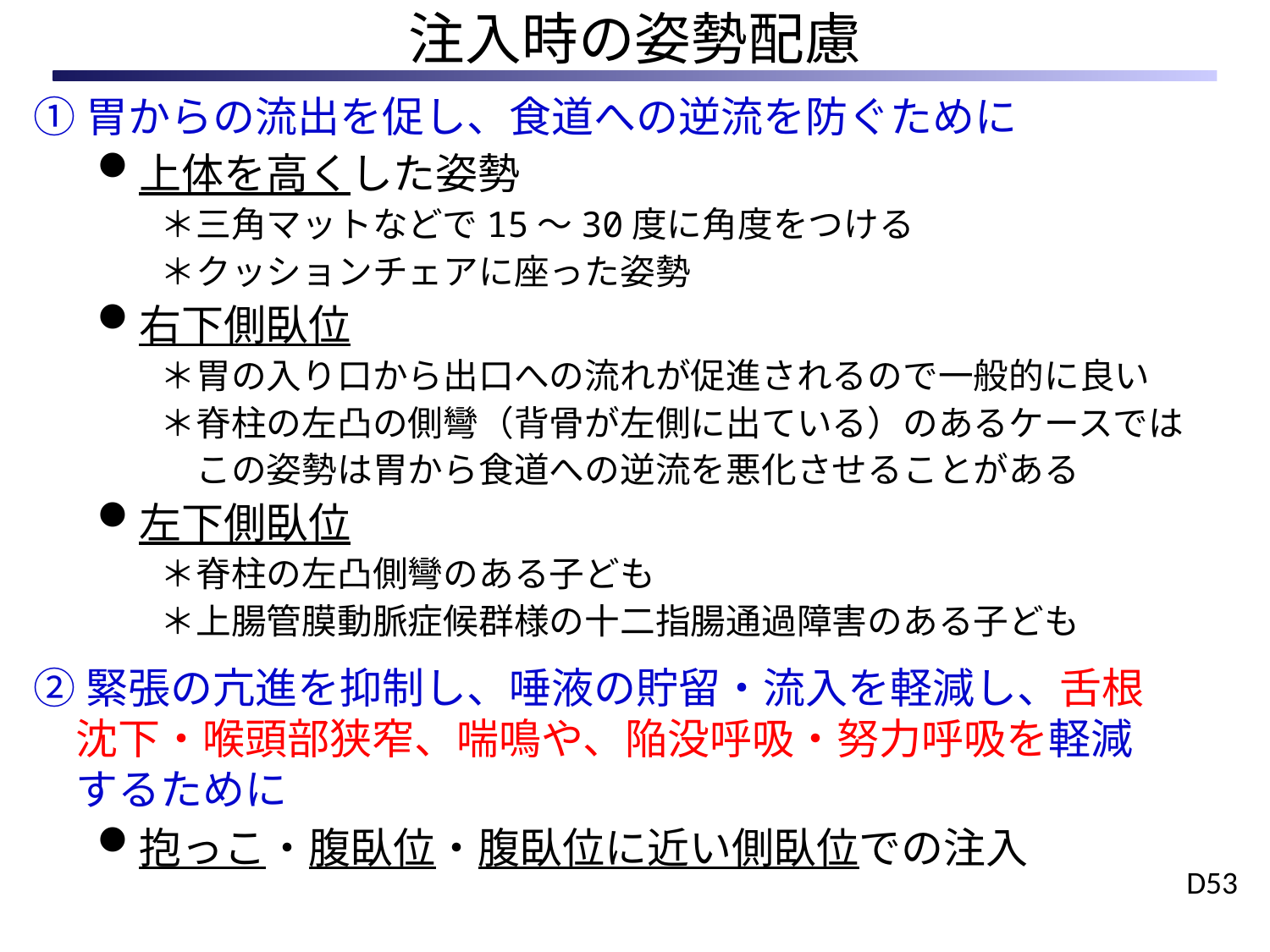

注入時の姿勢配慮

①胃からの流出を促し、食道への逆流を防ぐために
上体を高くした姿勢
＊三角マットなどで15〜30度に角度をつける
＊クッションチェアに座った姿勢
右下側臥位
＊胃の入り口から出口への流れが促進されるので一般的に良い
＊脊柱の左凸の側彎（背骨が左側に出ている）のあるケースでは
　この姿勢は胃から食道への逆流を悪化させることがある
左下側臥位
＊脊柱の左凸側彎のある子ども
＊上腸管膜動脈症候群様の十二指腸通過障害のある子ども
②緊張の亢進を抑制し、唾液の貯留・流入を軽減し、舌根
　沈下・喉頭部狭窄、喘鳴や、陥没呼吸・努力呼吸を軽減
　するために
抱っこ・腹臥位・腹臥位に近い側臥位での注入
D53